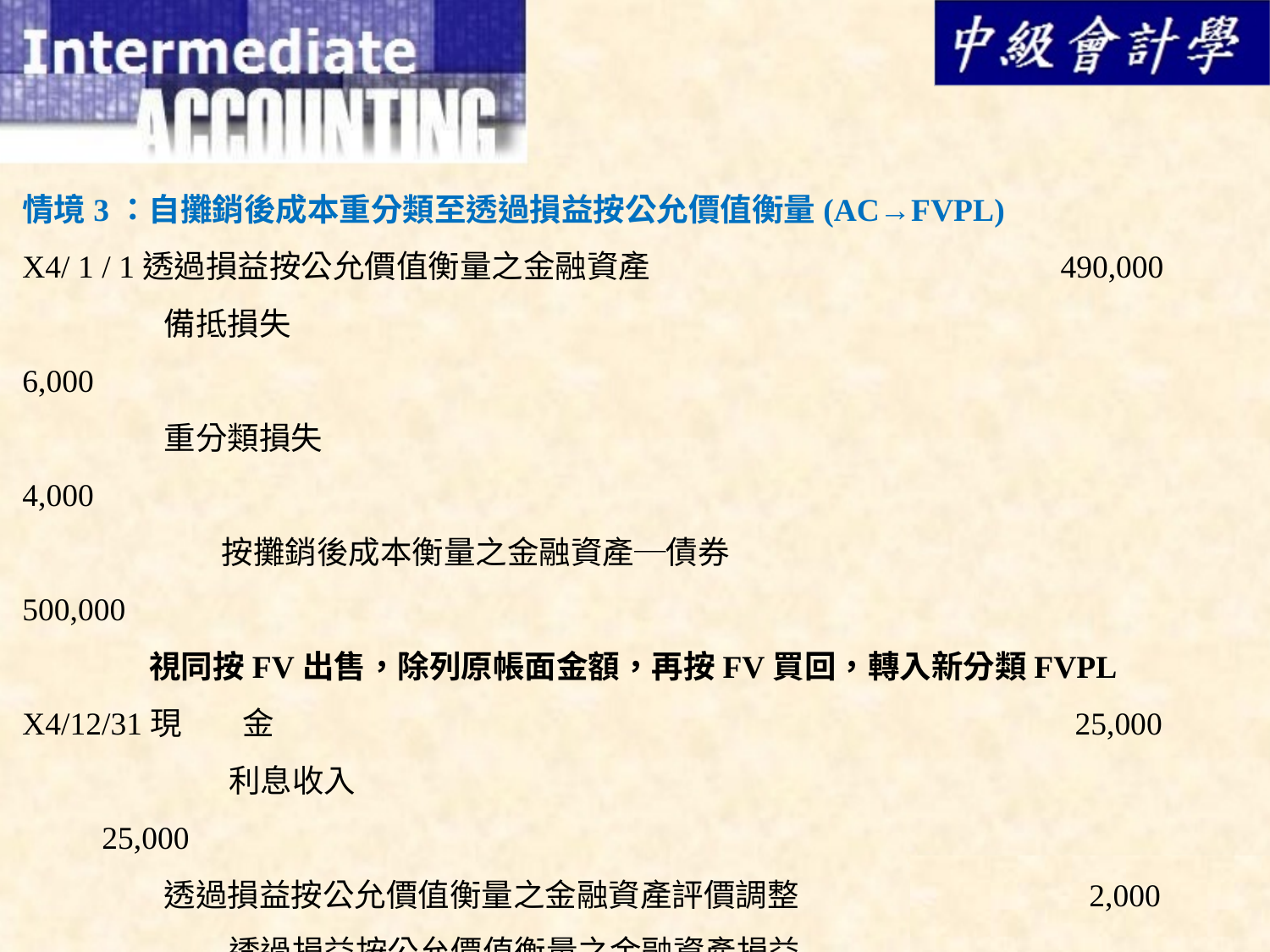

情境3：自攤銷後成本重分類至透過損益按公允價值衡量(AC→FVPL)
X4/ 1 / 1透過損益按公允價值衡量之金融資產				  490,000
	 備抵損失						                   6,000
	 重分類損失							      4,000
	         按攤銷後成本衡量之金融資產─債券				      500,000
	視同按FV出售，除列原帳面金額，再按FV買回，轉入新分類FVPL
X4/12/31現　    金							    25,000
	          利息收入							                      25,000
	 透過損益按公允價值衡量之金融資產評價調整		      2,000
	          透過損益按公允價值衡量之金融資產損益			          2,000